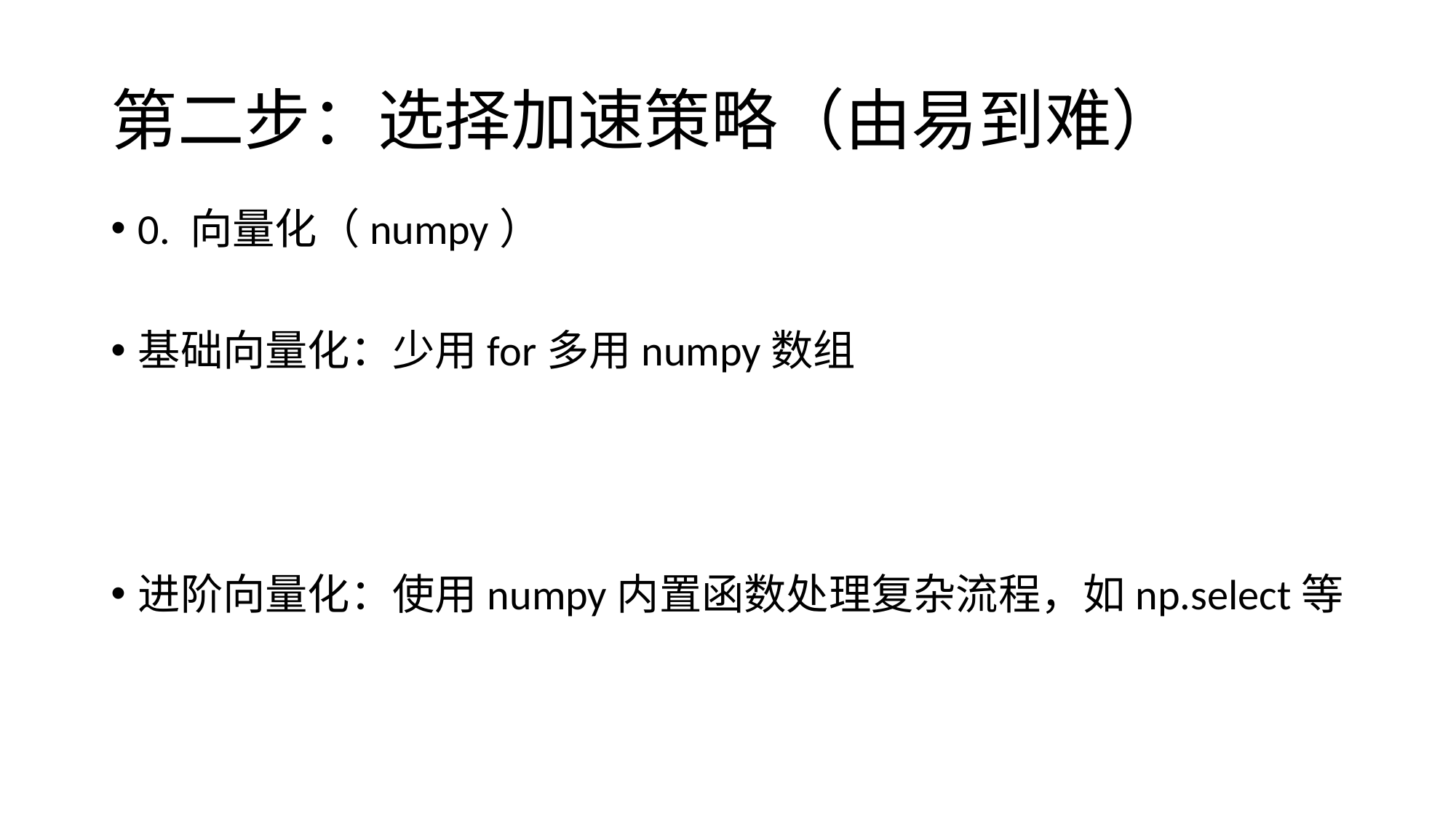

# 第二步：选择加速策略（由易到难）
0. 向量化（numpy）

基础向量化：少用for多用numpy数组

进阶向量化：使用numpy内置函数处理复杂流程，如np.select等